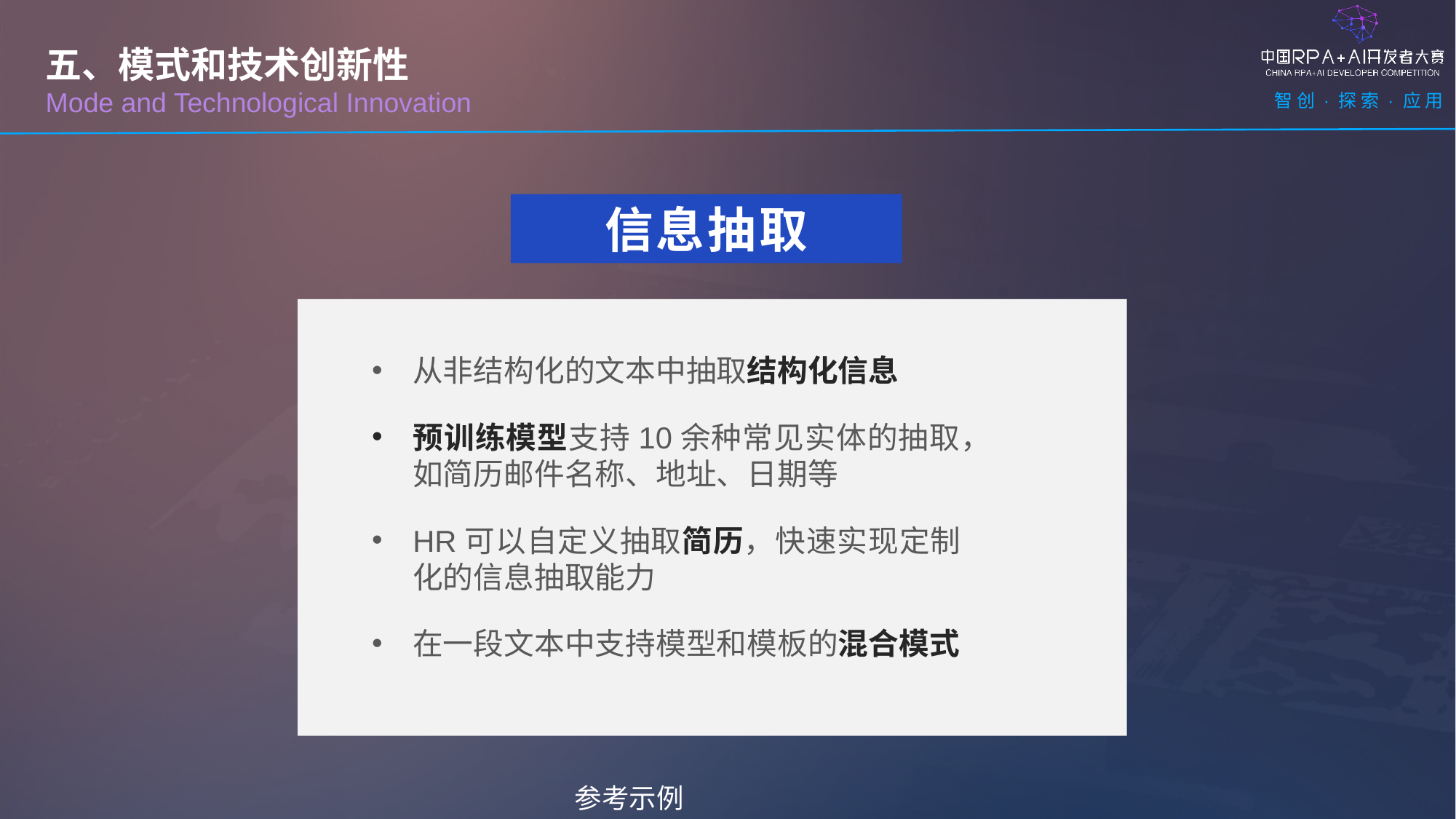

五、模式和技术创新性
Mode and Technological Innovation
信息抽取

从非结构化的文本中抽取结构化信息
预训练模型支持10余种常见实体的抽取，如简历邮件名称、地址、日期等
HR可以自定义抽取简历，快速实现定制化的信息抽取能力
在一段文本中支持模型和模板的混合模式
参考示例